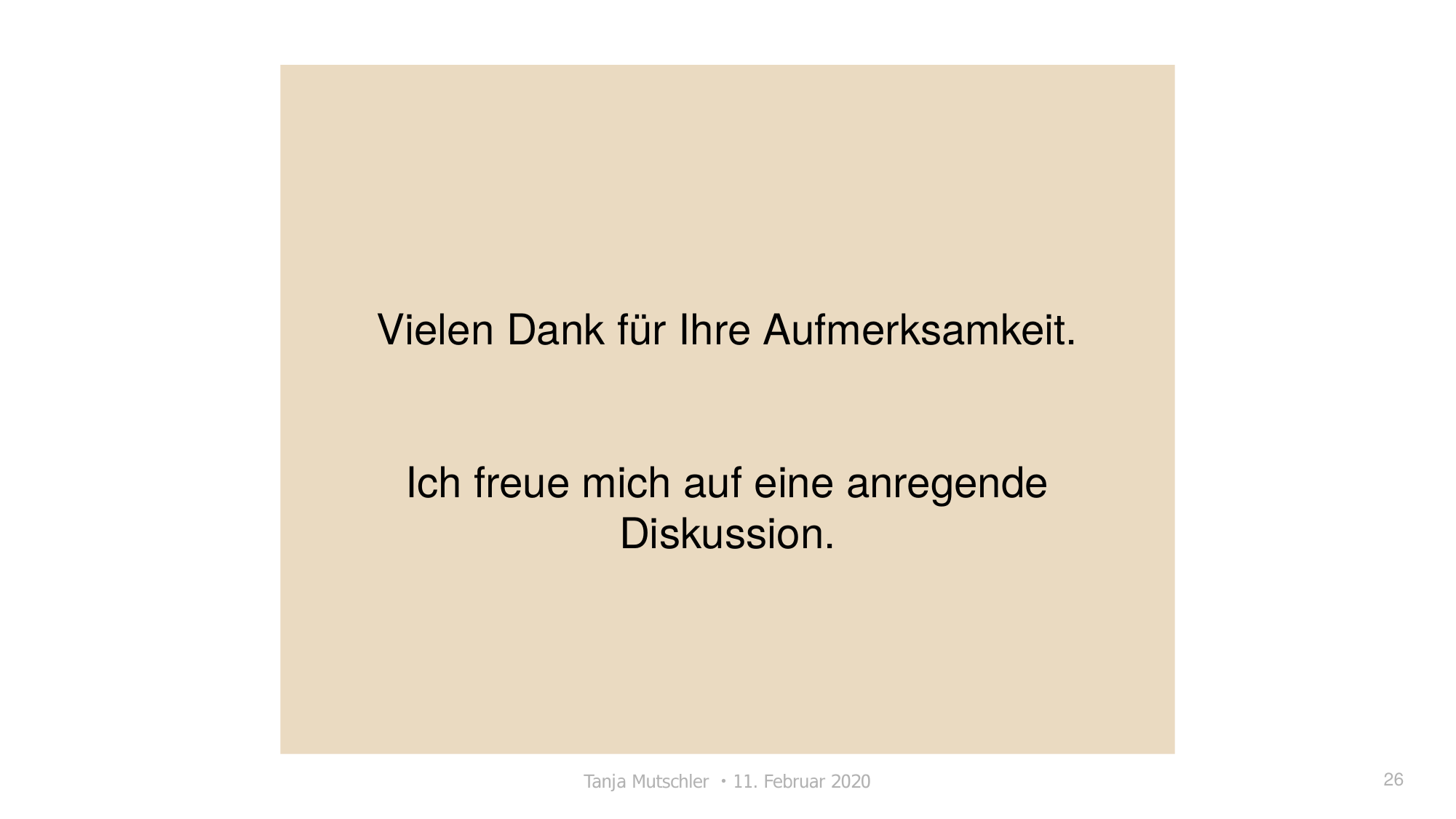

Vielen Dank für Ihre Aufmerksamkeit.

Ich freue mich auf eine anregende Diskussion.
Tanja Mutschler ・11. Februar 2020
26